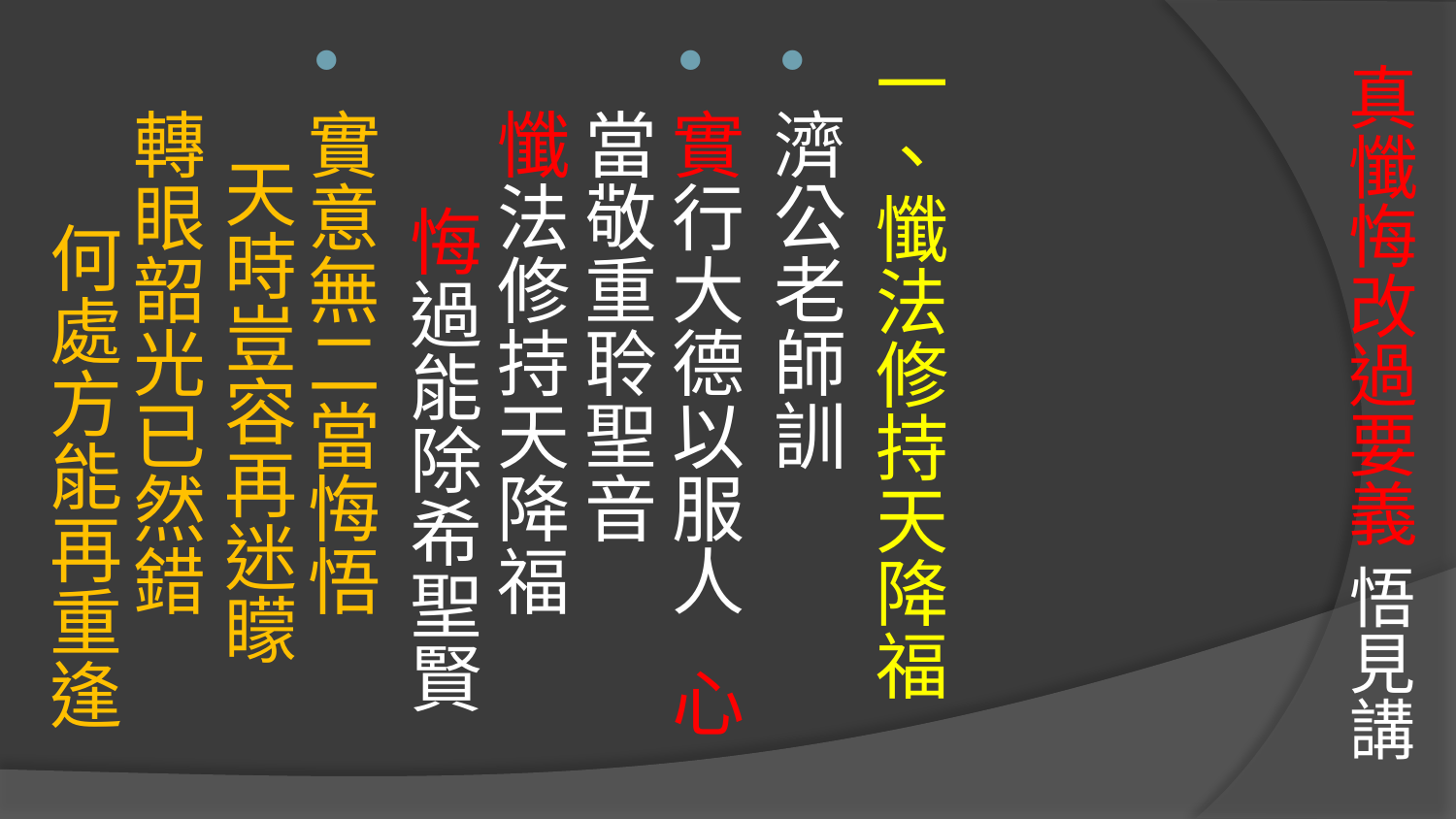

一、懺法修持天降福
濟公老師訓
實行大德以服人   心當敬重聆聖音
懺法修持天降福                 悔過能除希聖賢
實意無二當悔悟              天時豈容再迷矇
轉眼韶光已然錯                  何處方能再重逢
# 真懺悔改過要義 悟見講